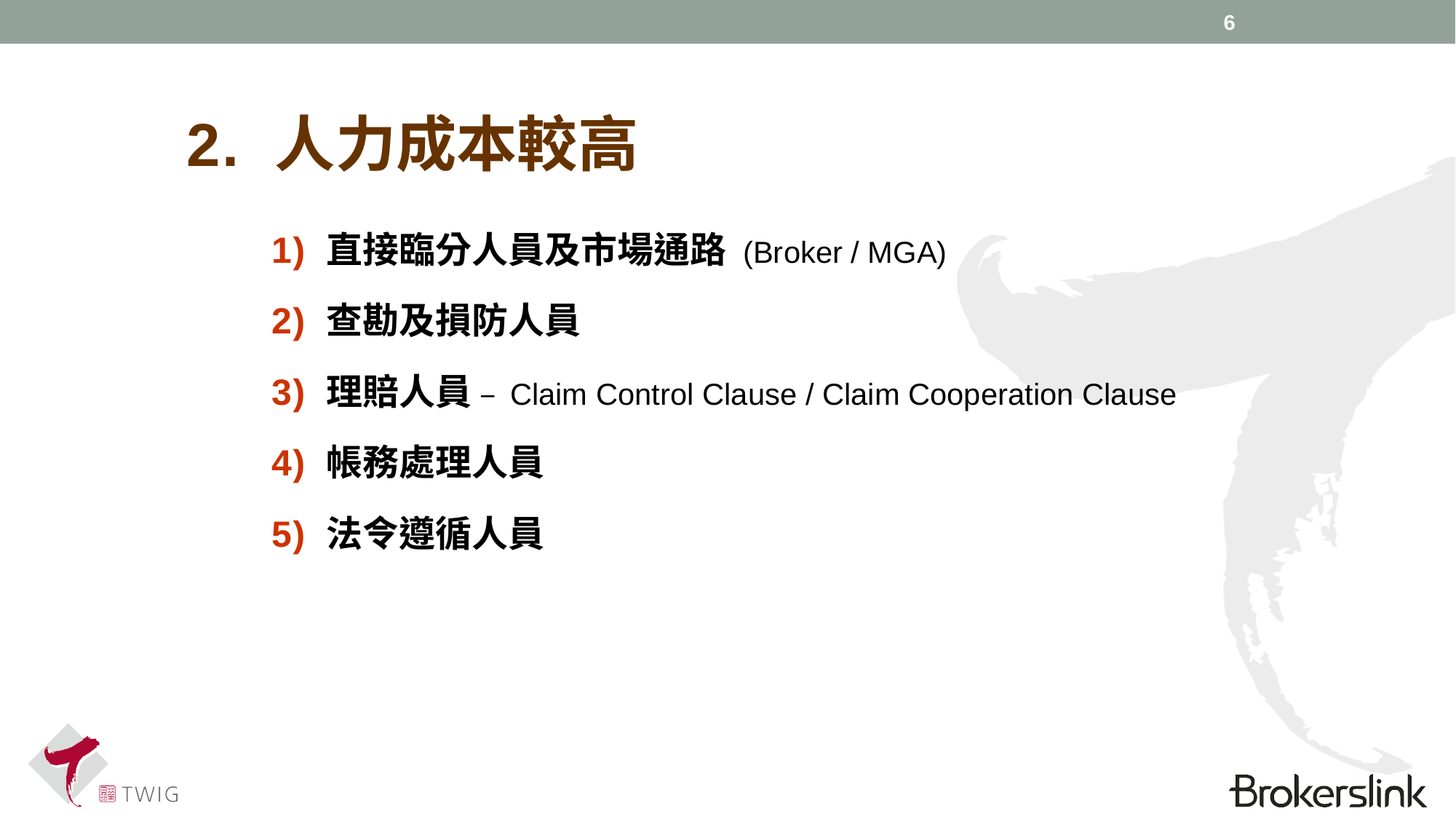

6
人力成本較高
直接臨分人員及市場通路 (Broker / MGA)
查勘及損防人員
理賠人員 – Claim Control Clause / Claim Cooperation Clause
帳務處理人員
法令遵循人員